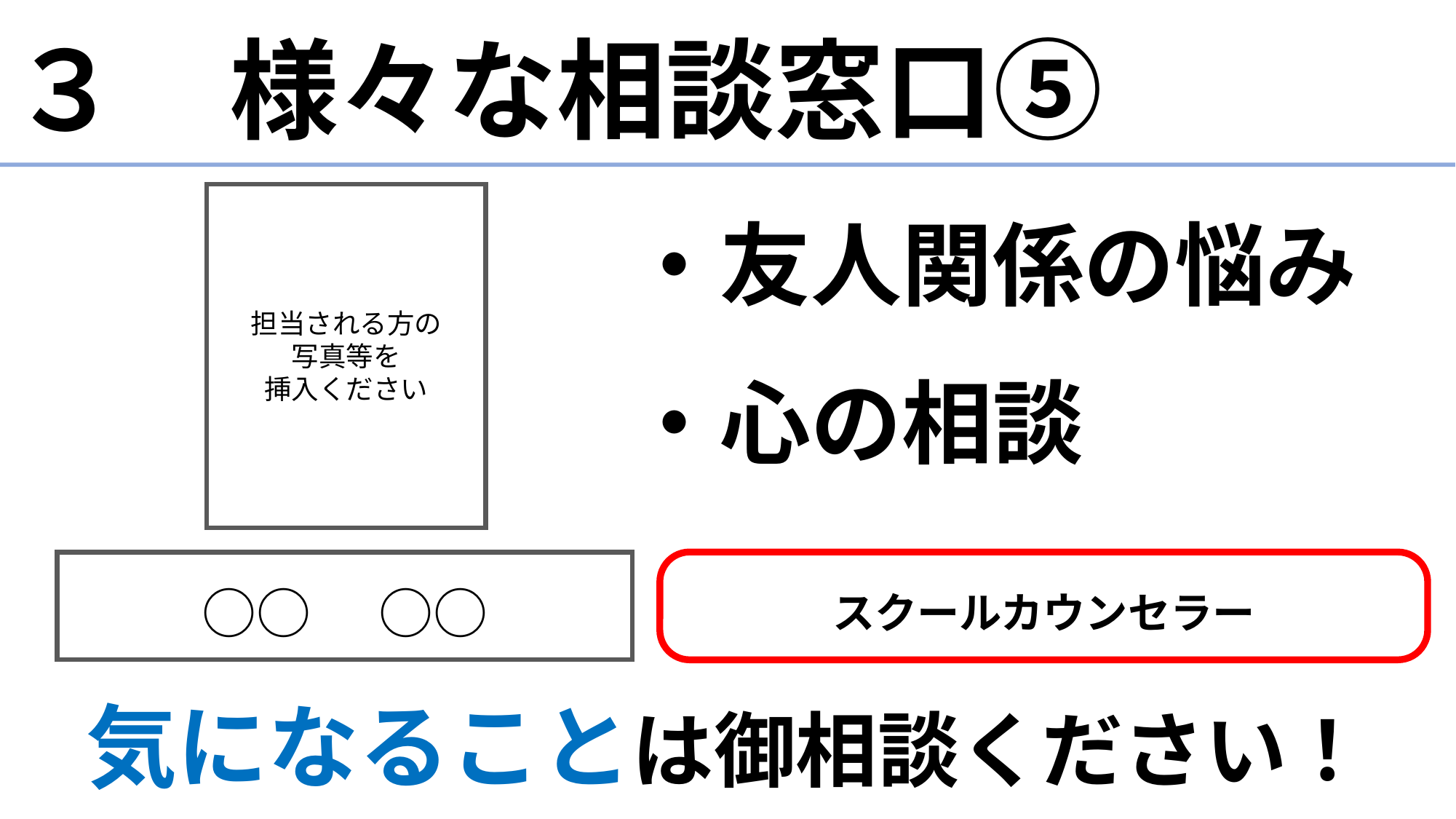

# ３　様々な相談窓口⑤

・友人関係の悩み

・心の相談
担当される方の
写真等を
挿入ください
スクールカウンセラー
○○　○○
気になることは御相談ください！